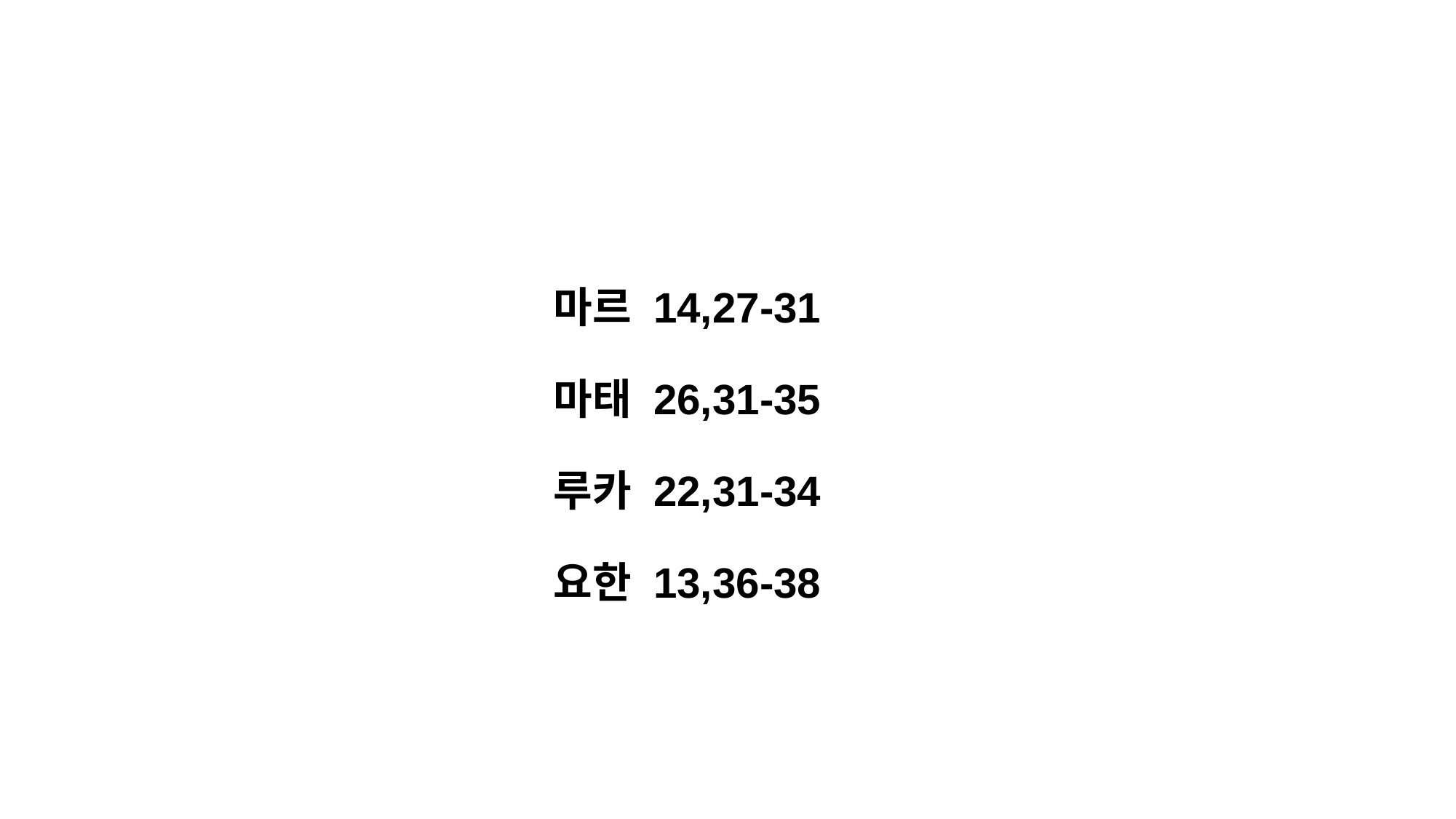

마르 14,27-31
마태 26,31-35
루카 22,31-34
요한 13,36-38